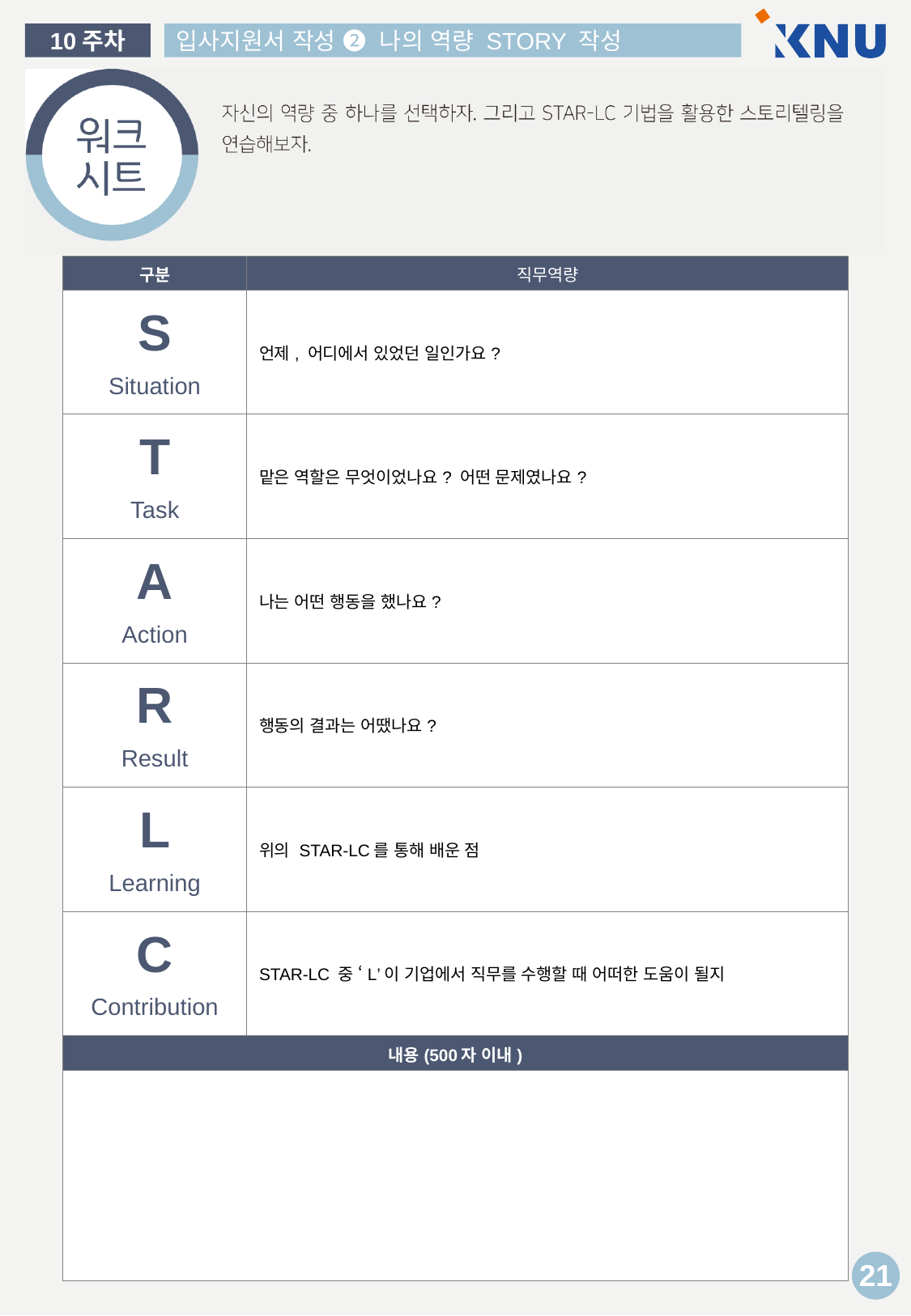

| 구분 | 직무역량 |
| --- | --- |
| S Situation | 언제, 어디에서 있었던 일인가요? |
| T Task | 맡은 역할은 무엇이었나요? 어떤 문제였나요? |
| A Action | 나는 어떤 행동을 했나요? |
| R Result | 행동의 결과는 어땠나요? |
| L Learning | 위의 STAR-LC를 통해 배운 점 |
| C Contribution | STAR-LC 중 ‘L’이 기업에서 직무를 수행할 때 어떠한 도움이 될지 |
| 내용(500자 이내) |  |
|  |  |
21